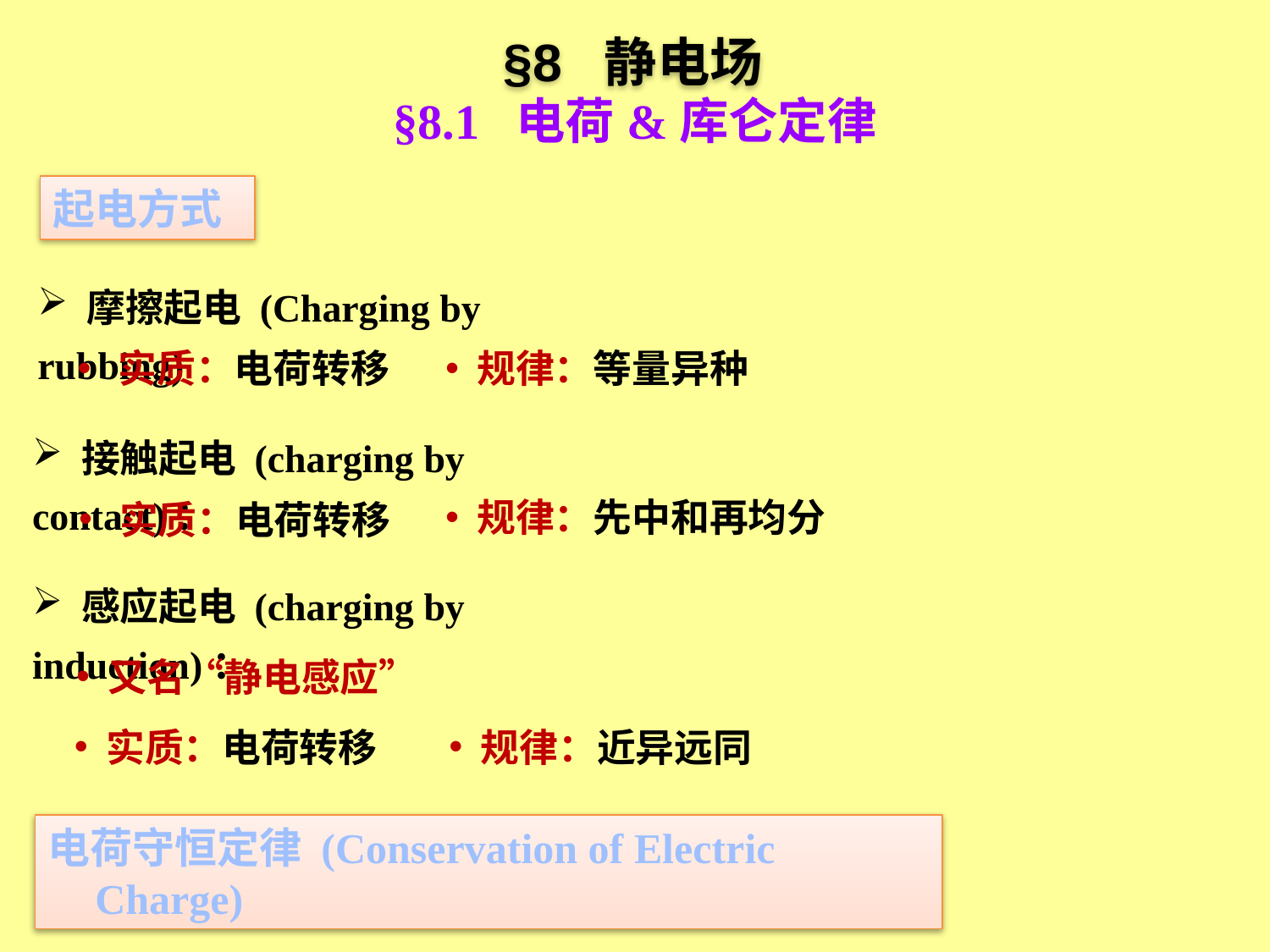

§8  静电场
§8.1  电荷&库仑定律
起电方式
 摩擦起电 (Charging by rubbing)
  实质：电荷转移
 规律：等量异种
 接触起电 (charging by contact)：
 规律：先中和再均分
  实质：电荷转移
 感应起电 (charging by induction)：
 又名“静电感应”
 实质：电荷转移
 规律：近异远同
电荷守恒定律 (Conservation of Electric Charge)